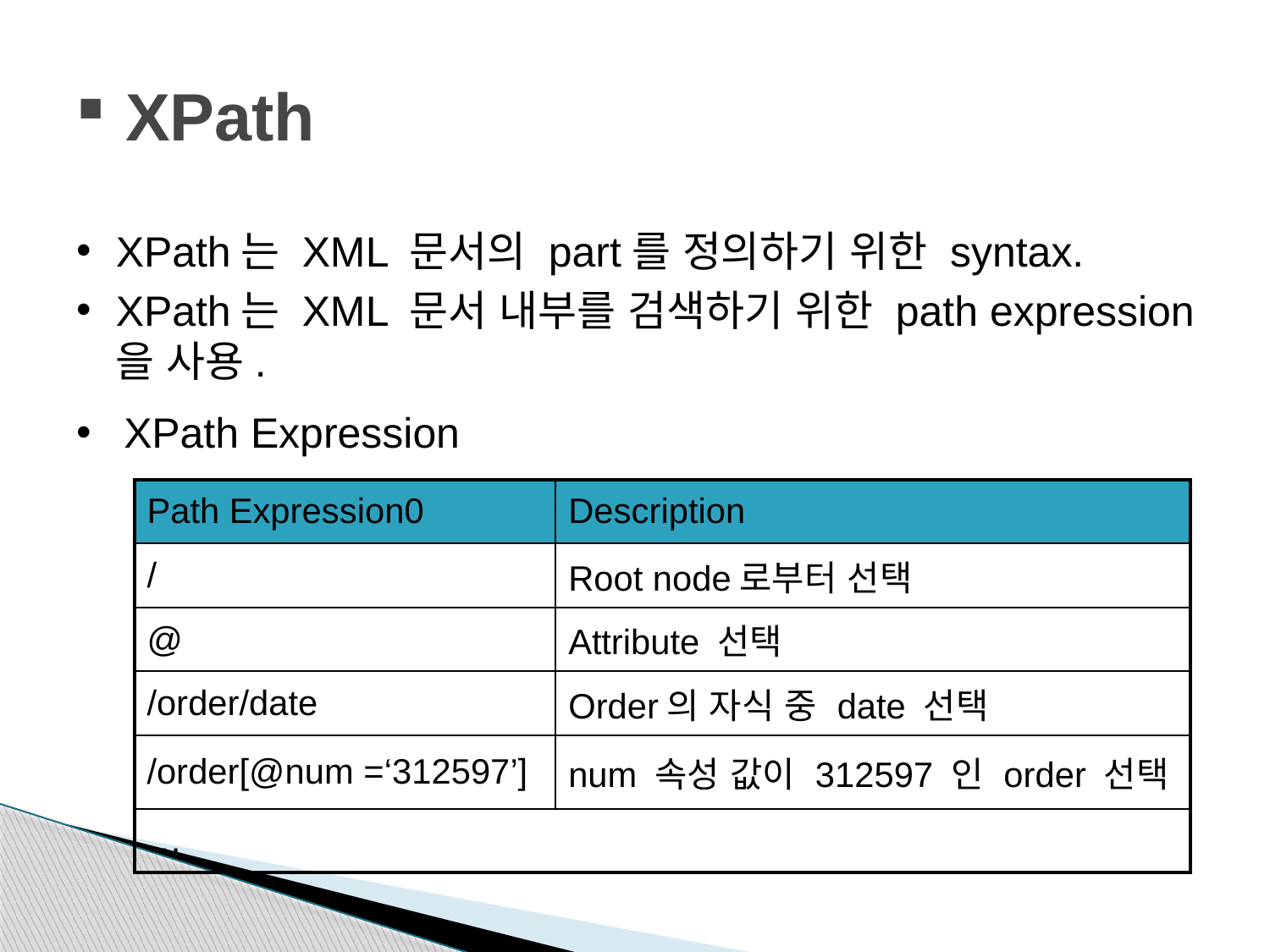

# XPath
XPath는 XML 문서의 part를 정의하기 위한 syntax.
XPath는 XML 문서 내부를 검색하기 위한 path expression을 사용.

XPath Expression
| Path Expression0 | Description |
| --- | --- |
| / | Root node로부터 선택 |
| @ | Attribute 선택 |
| /order/date | Order의 자식 중 date 선택 |
| /order[@num =‘312597’] | num 속성 값이 312597 인 order 선택 |
| … |  |